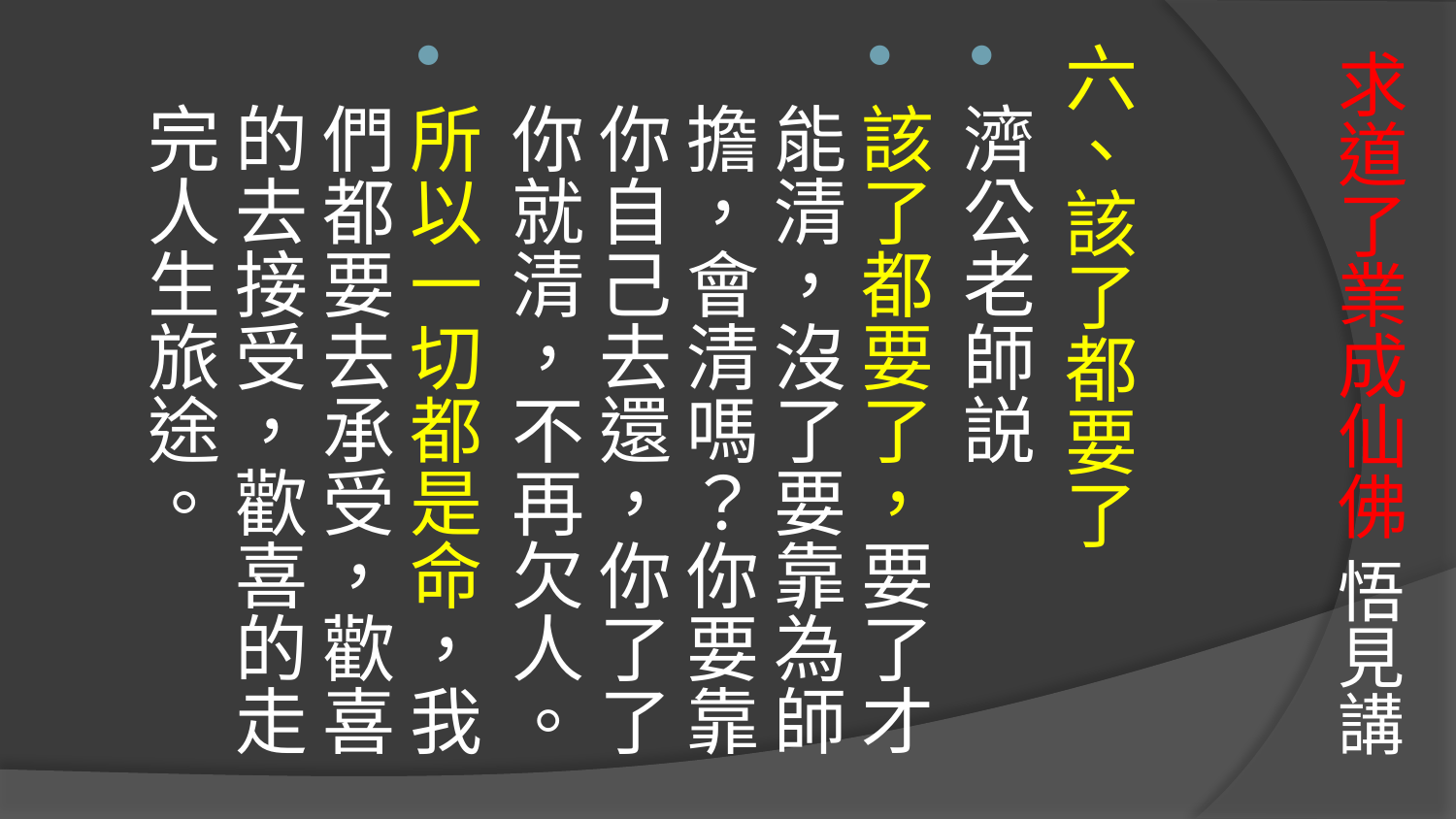

# 求道了業成仙佛 悟見講
六、該了都要了
濟公老師説
該了都要了，要了才能清，沒了要靠為師擔，會清嗎？你要靠你自己去還，你了了你就清，不再欠人。
所以一切都是命，我們都要去承受，歡喜的去接受，歡喜的走完人生旅途。